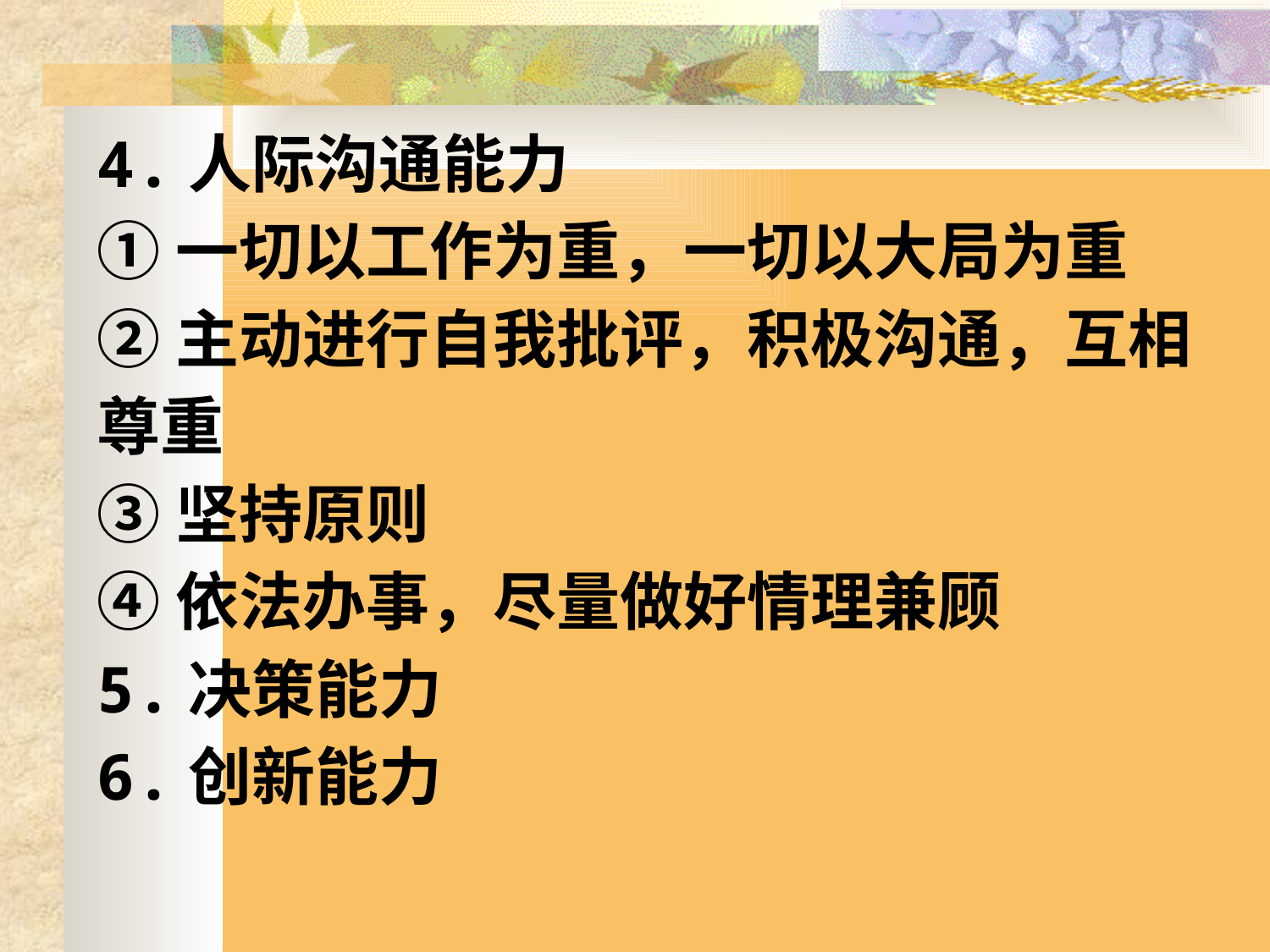

4.人际沟通能力
①一切以工作为重，一切以大局为重
②主动进行自我批评，积极沟通，互相尊重
③坚持原则
④依法办事，尽量做好情理兼顾
5.决策能力
6.创新能力